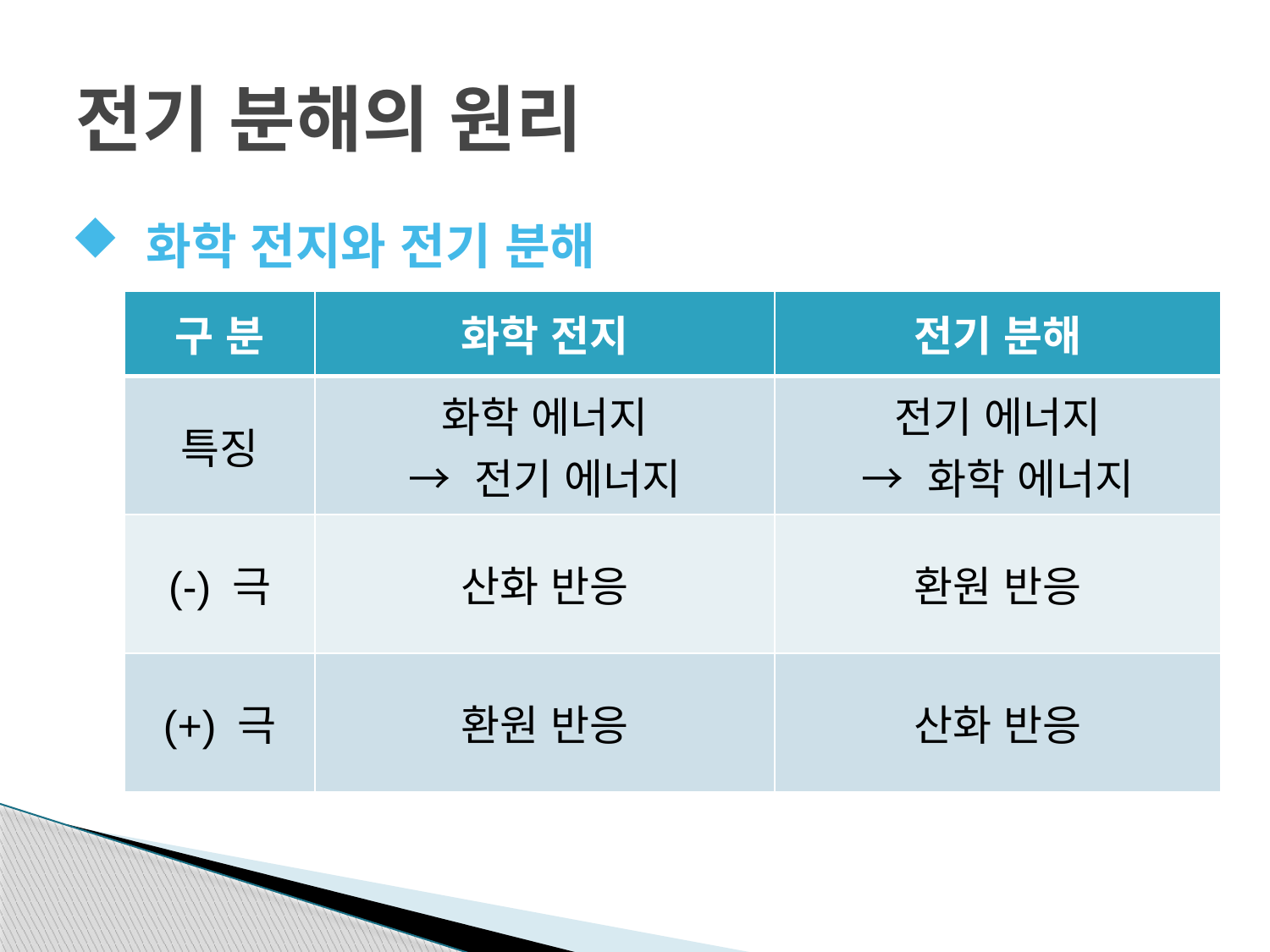

# 전기 분해의 원리
 화학 전지와 전기 분해
| 구 분 | 화학 전지 | 전기 분해 |
| --- | --- | --- |
| 특징 | 화학 에너지 → 전기 에너지 | 전기 에너지 → 화학 에너지 |
| (-) 극 | 산화 반응 | 환원 반응 |
| (+) 극 | 환원 반응 | 산화 반응 |